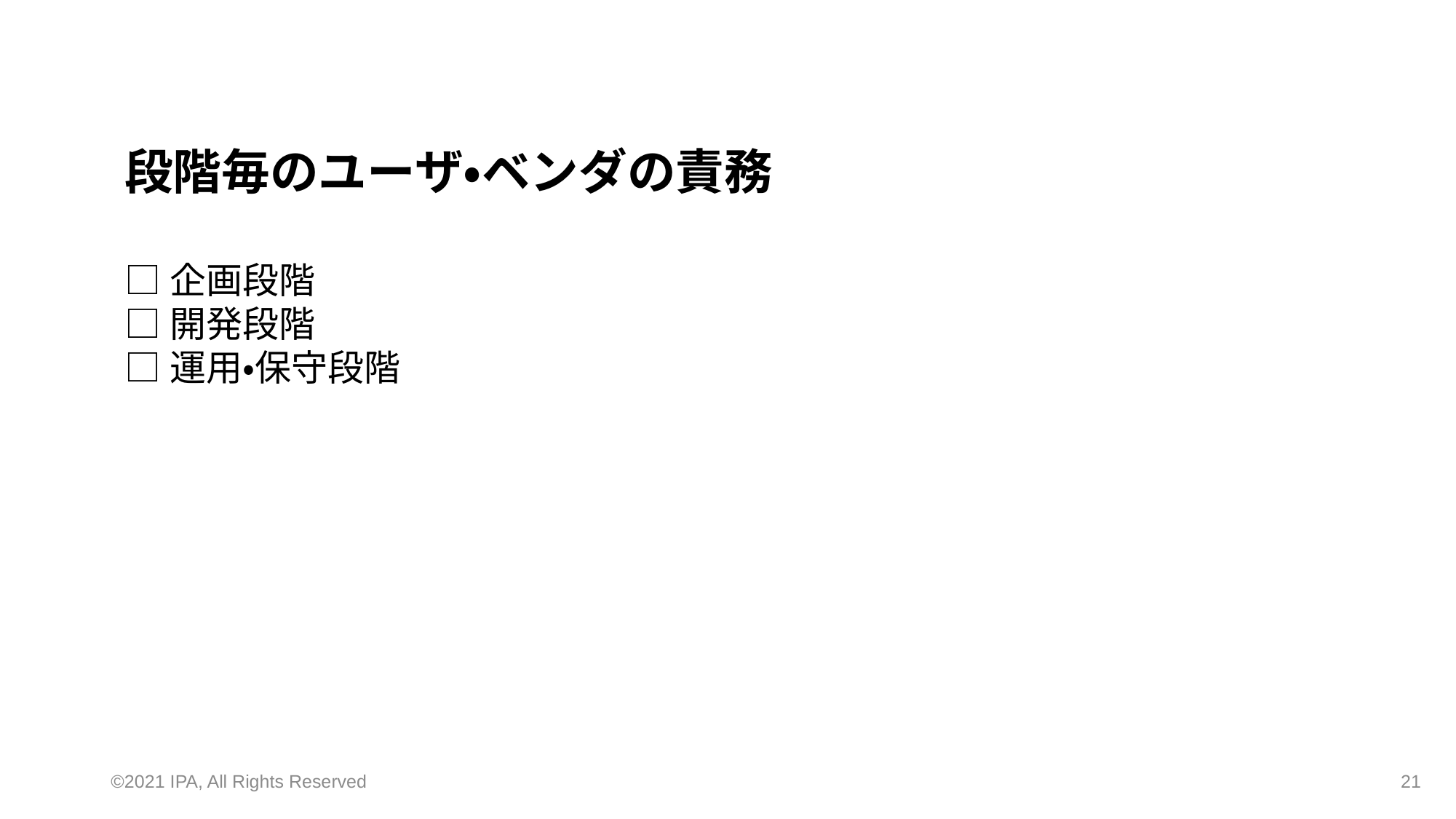

段階毎のユーザ・ベンダの責務

□企画段階
□開発段階
□運用・保守段階
©2021 IPA, All Rights Reserved
21